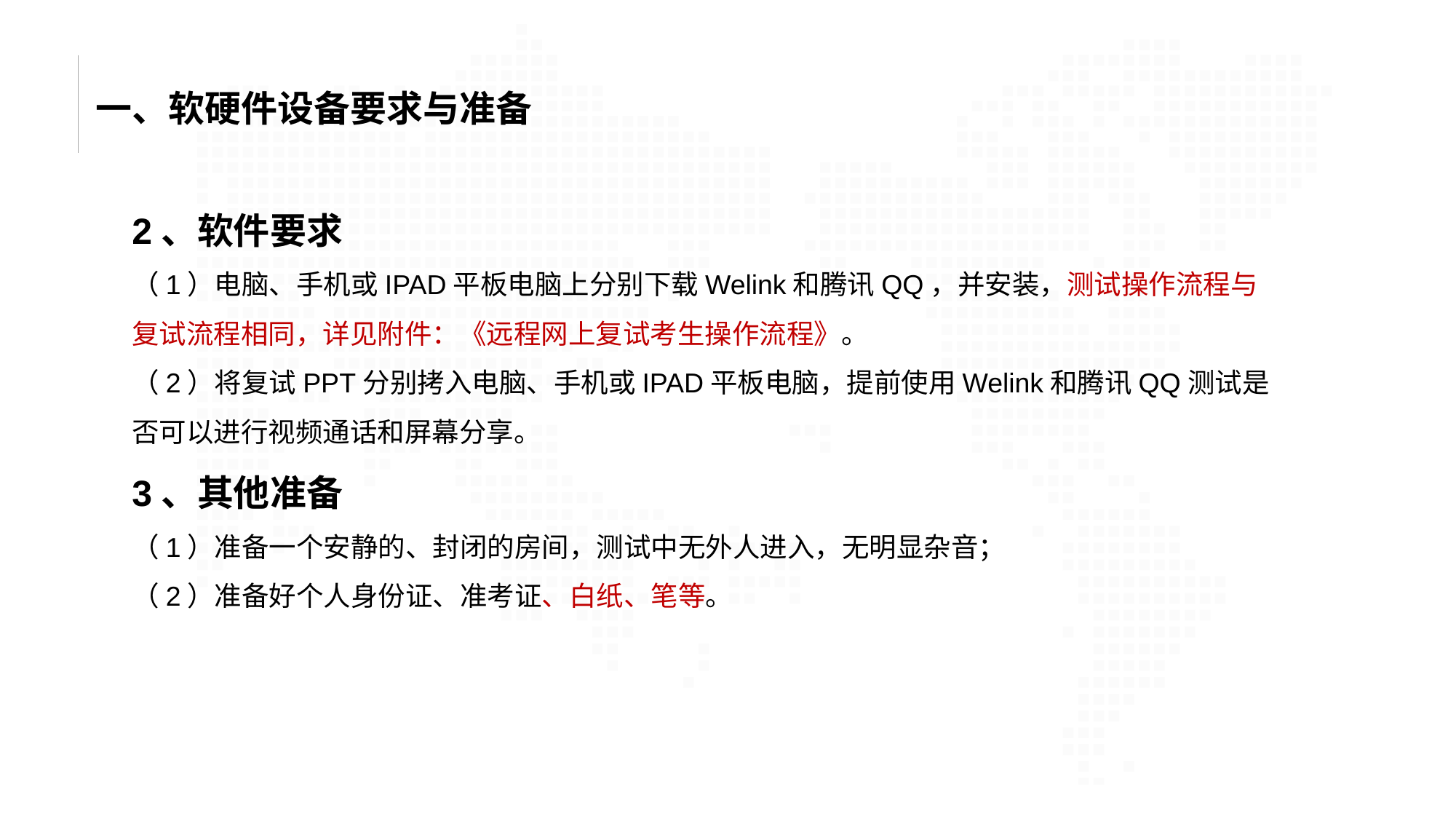

一、软硬件设备要求与准备

2、软件要求
（1）电脑、手机或IPAD平板电脑上分别下载Welink和腾讯QQ，并安装，测试操作流程与复试流程相同，详见附件：《远程网上复试考生操作流程》。
（2）将复试PPT分别拷入电脑、手机或IPAD平板电脑，提前使用Welink和腾讯QQ测试是否可以进行视频通话和屏幕分享。
3、其他准备
（1）准备一个安静的、封闭的房间，测试中无外人进入，无明显杂音；
（2）准备好个人身份证、准考证、白纸、笔等。